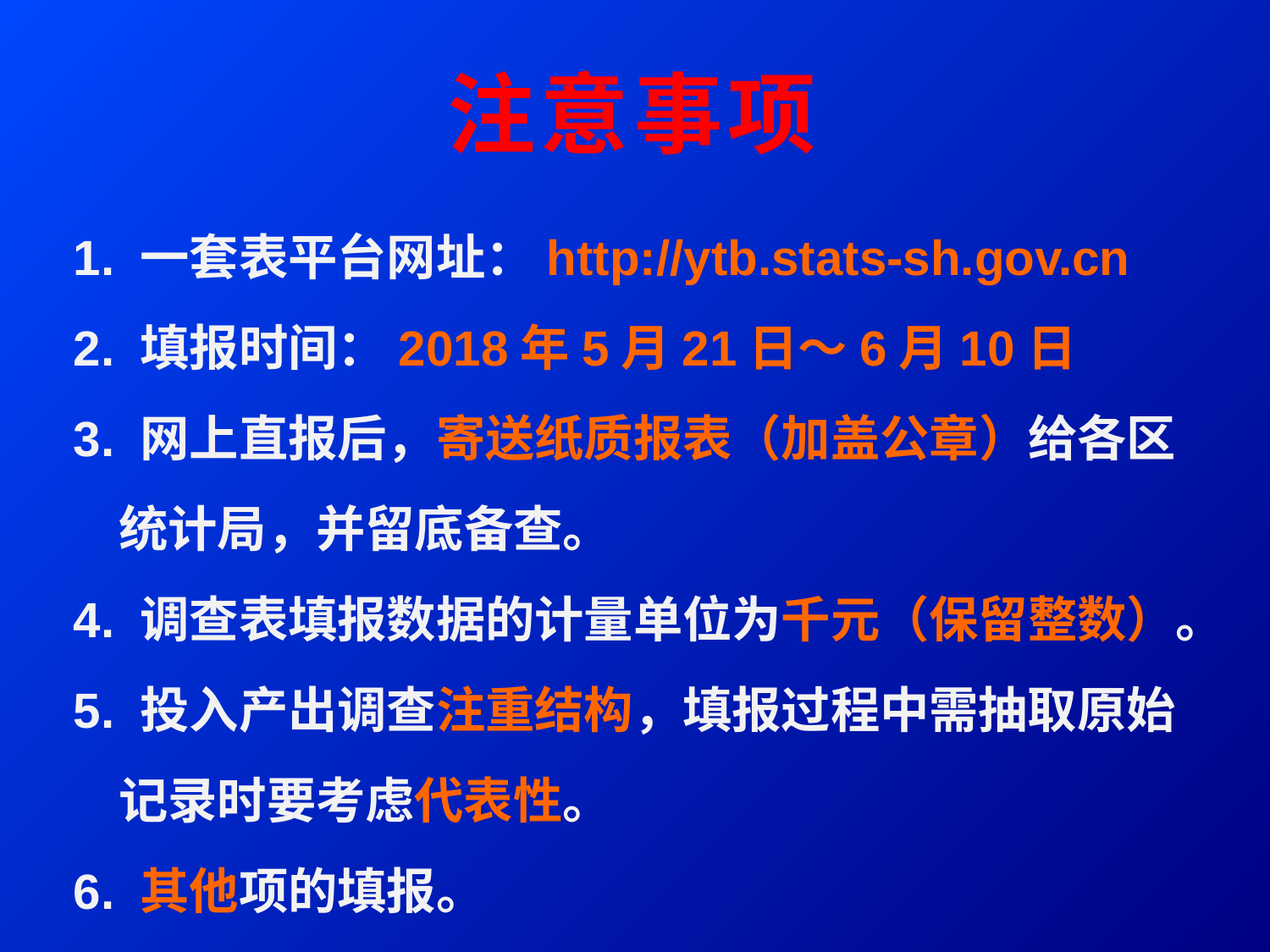

注意事项
1. 一套表平台网址：http://ytb.stats-sh.gov.cn
2. 填报时间：2018年5月21日～6月10日
3. 网上直报后，寄送纸质报表（加盖公章）给各区
   统计局，并留底备查。
4. 调查表填报数据的计量单位为千元（保留整数）。
5. 投入产出调查注重结构，填报过程中需抽取原始
   记录时要考虑代表性。
6. 其他项的填报。